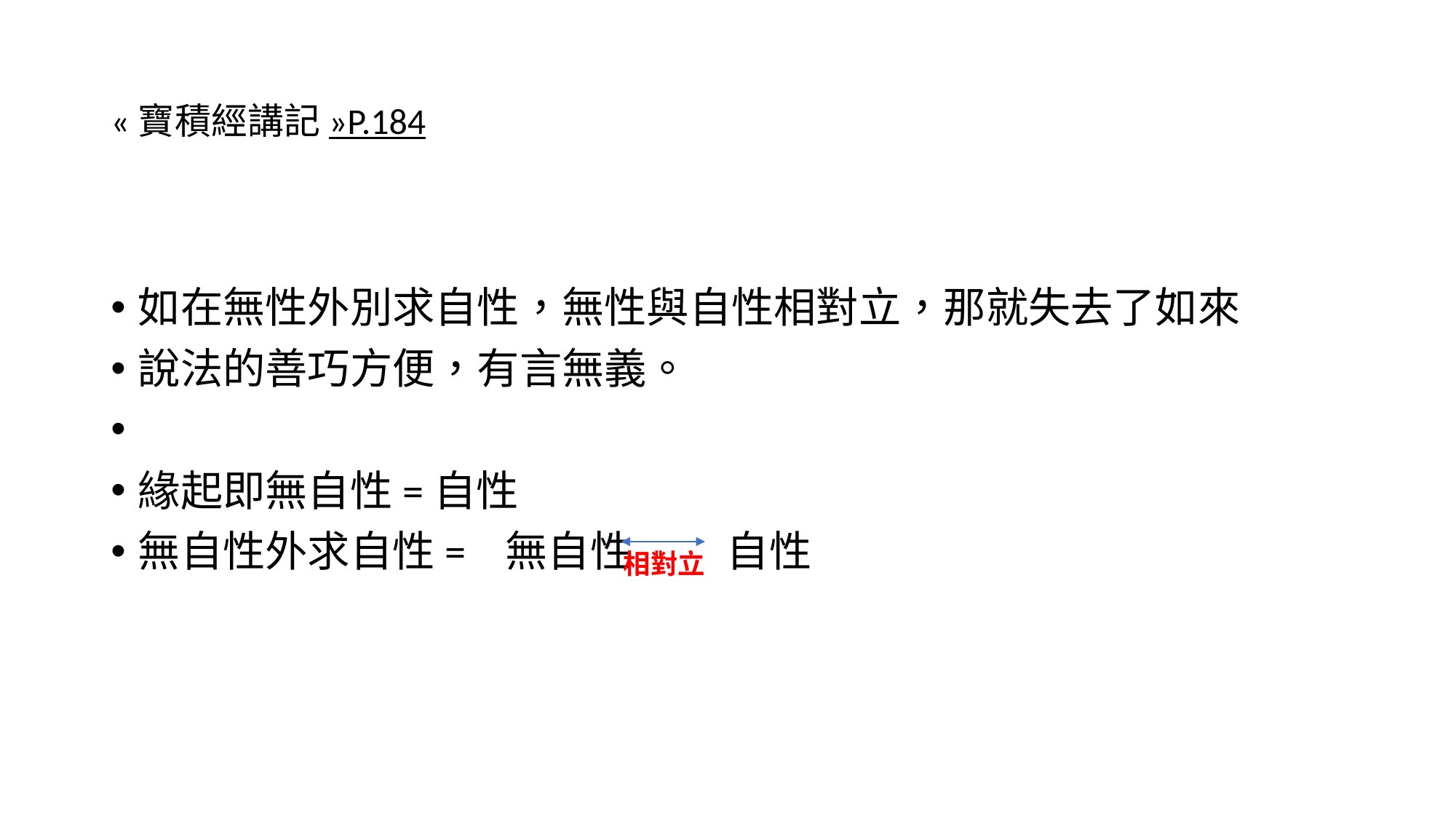

# «寶積經講記»P.184

如在無性外別求自性，無性與自性相對立，那就失去了如來
說法的善巧方便，有言無義。

緣起即無自性=自性
無自性外求自性=   無自性          自性
相對立